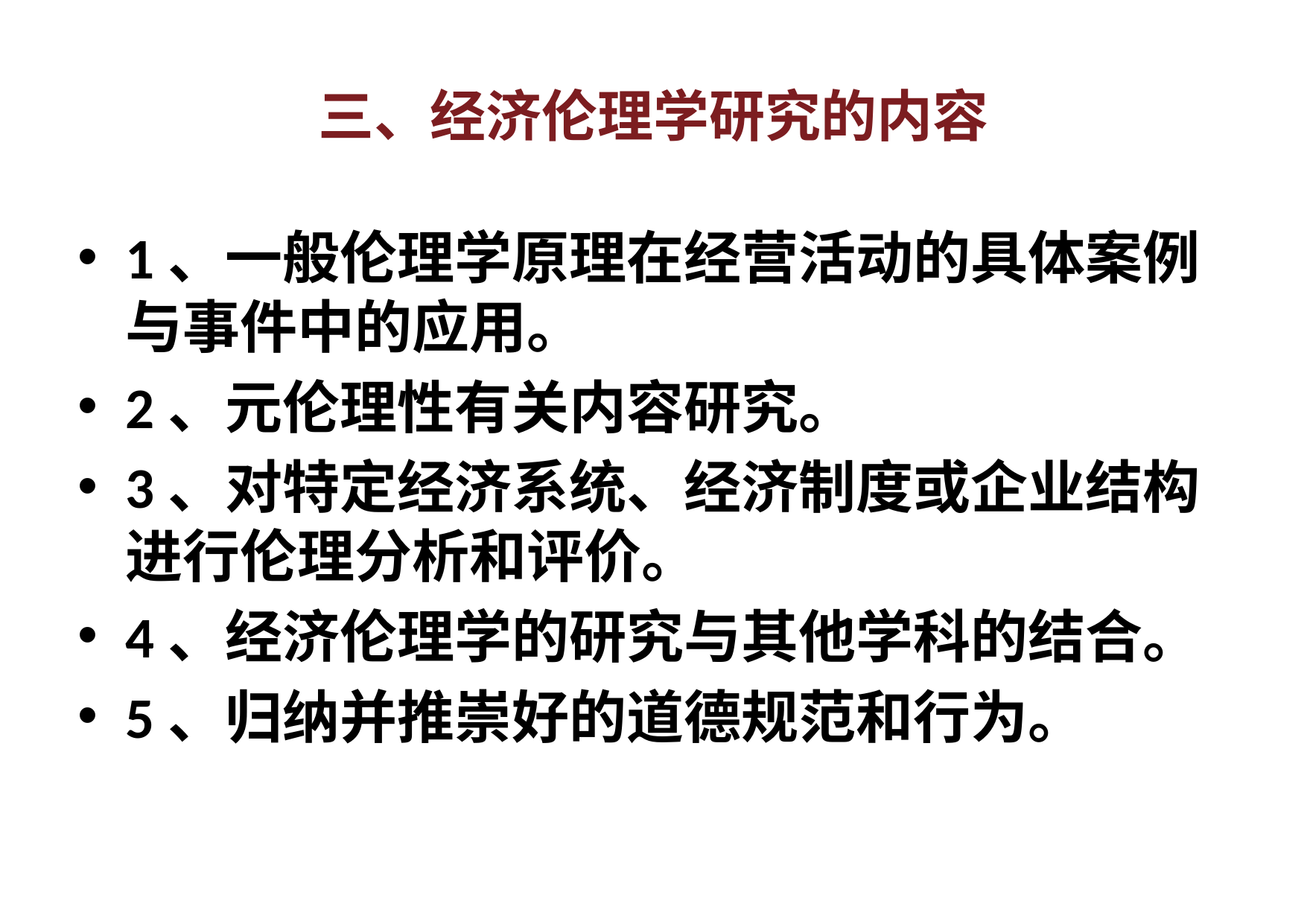

# 三、经济伦理学研究的内容
1、一般伦理学原理在经营活动的具体案例与事件中的应用。
2、元伦理性有关内容研究。
3、对特定经济系统、经济制度或企业结构进行伦理分析和评价。
4、经济伦理学的研究与其他学科的结合。
5、归纳并推崇好的道德规范和行为。